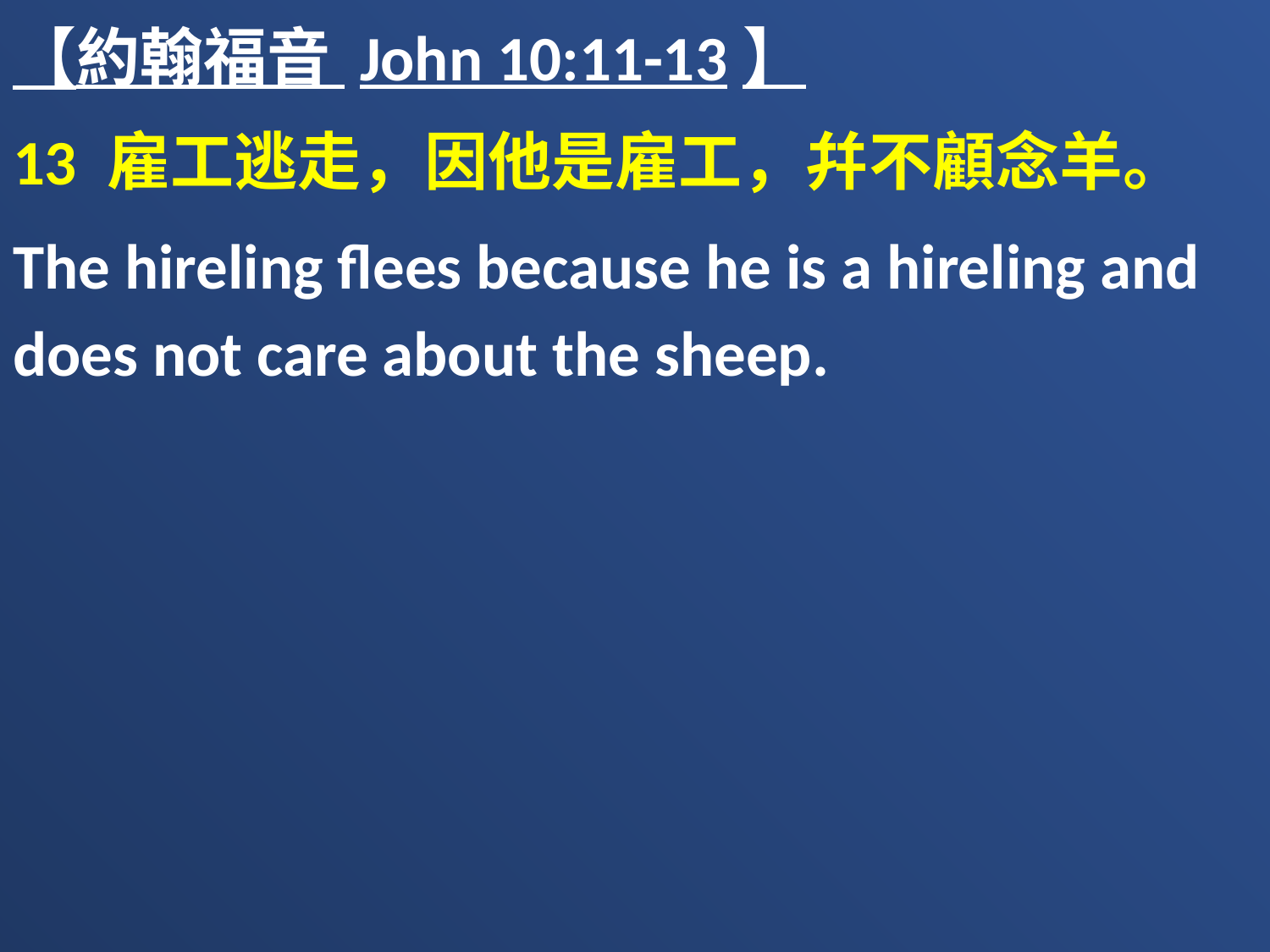

【約翰福音 John 10:11-13】
13 雇工逃走，因他是雇工，幷不顧念羊。
The hireling flees because he is a hireling and does not care about the sheep.